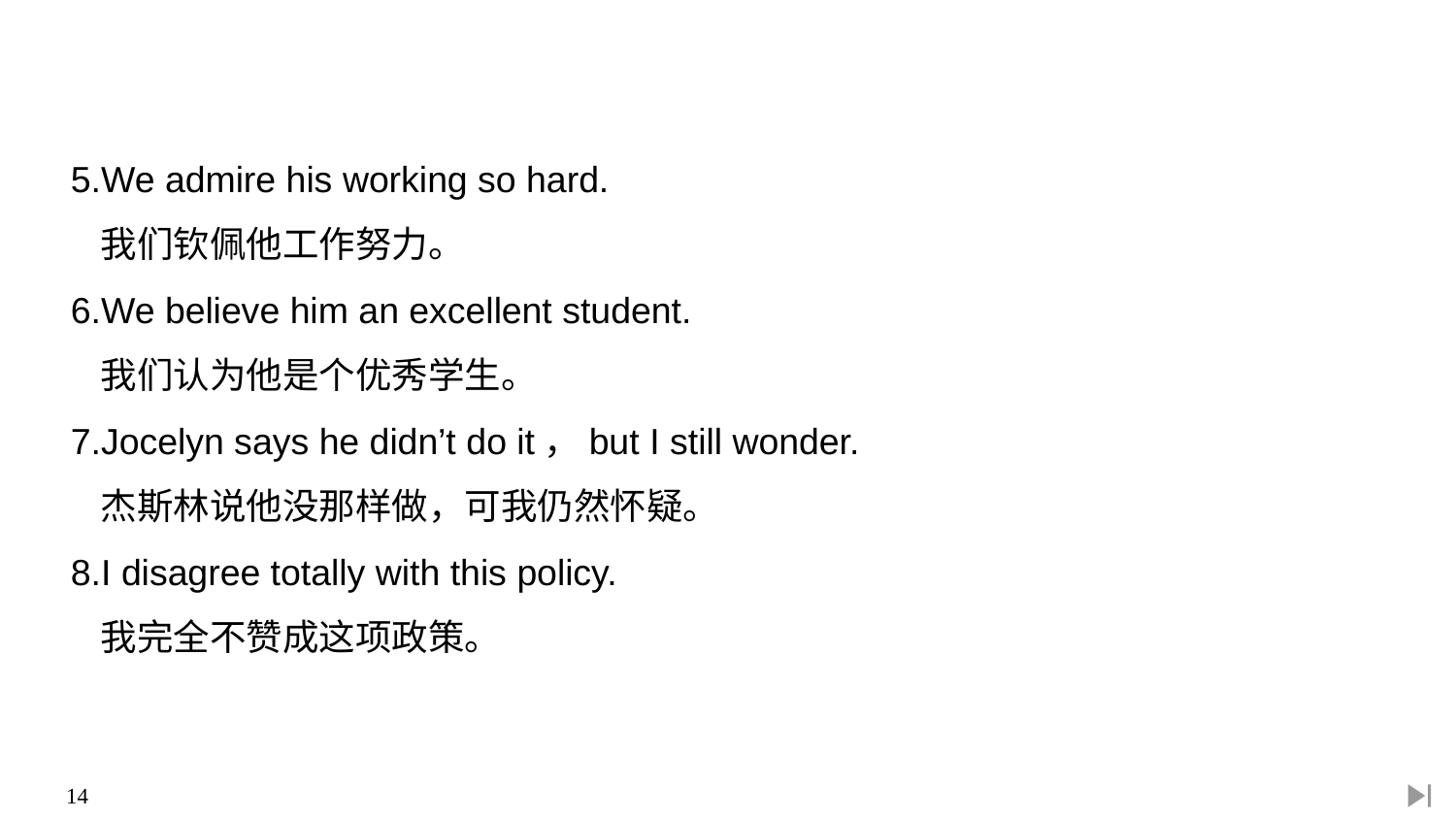

5.We admire his working so hard.
	我们钦佩他工作努力。
6.We believe him an excellent student.
	我们认为他是个优秀学生。
7.Jocelyn says he didn’t do it，but I still wonder.
	杰斯林说他没那样做，可我仍然怀疑。
8.I disagree totally with this policy.
	我完全不赞成这项政策。